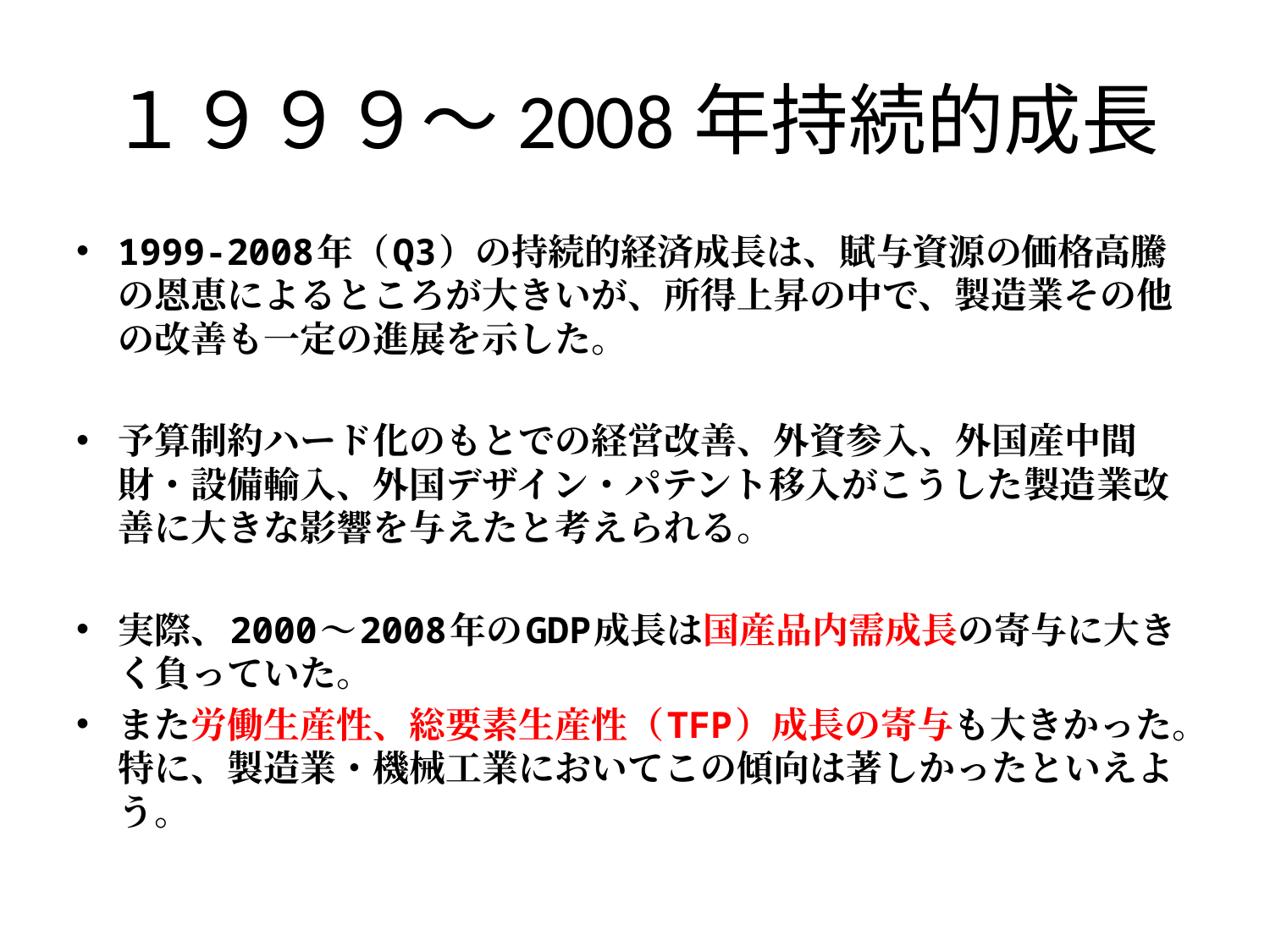

# １９９９～2008年持続的成長
1999-2008年（Q3）の持続的経済成長は、賦与資源の価格高騰の恩恵によるところが大きいが、所得上昇の中で、製造業その他の改善も一定の進展を示した。

予算制約ハード化のもとでの経営改善、外資参入、外国産中間財・設備輸入、外国デザイン・パテント移入がこうした製造業改善に大きな影響を与えたと考えられる。

実際、2000～2008年のGDP成長は国産品内需成長の寄与に大きく負っていた。
また労働生産性、総要素生産性（TFP）成長の寄与も大きかった。特に、製造業・機械工業においてこの傾向は著しかったといえよう。